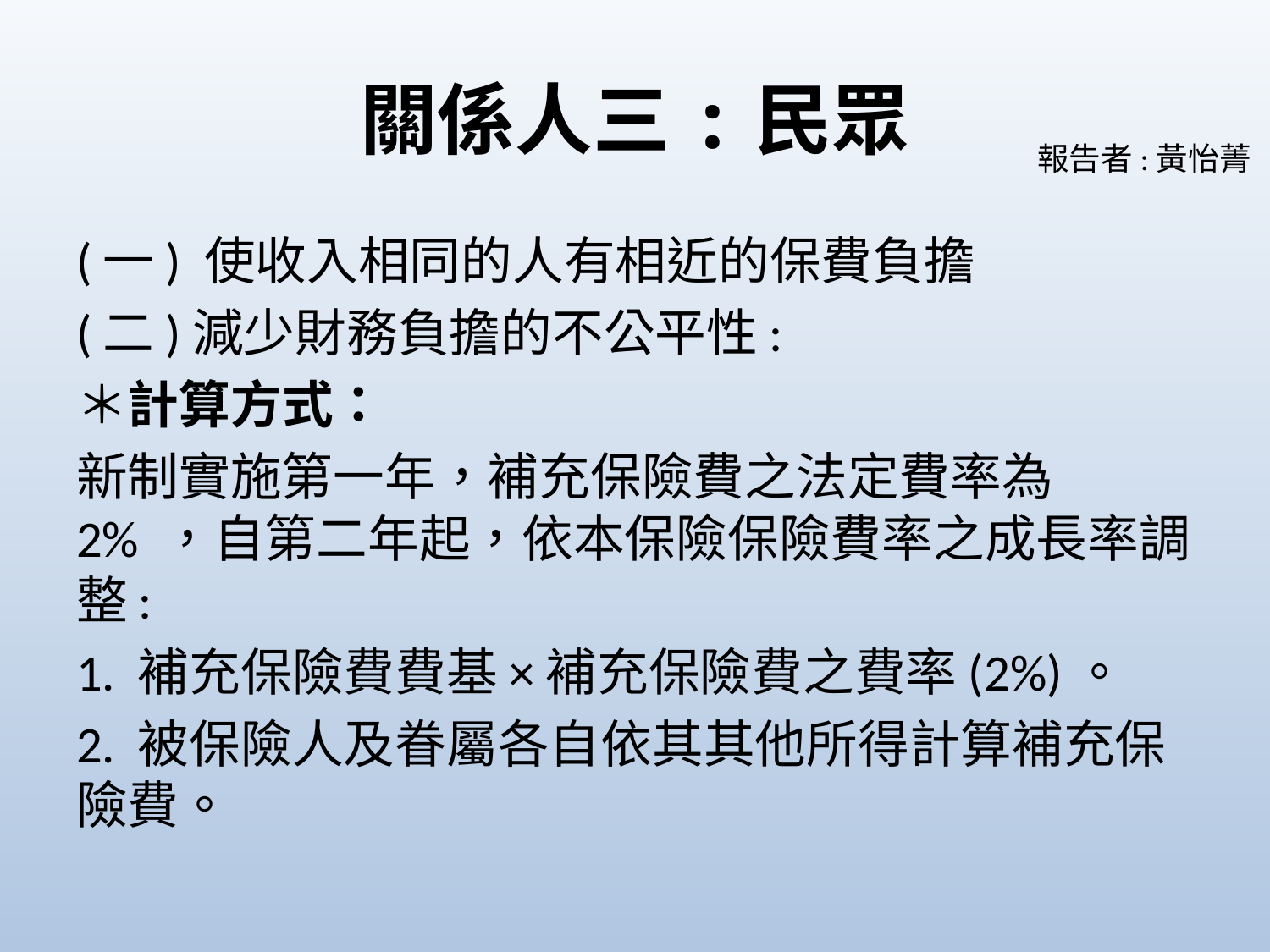

# 關係人三:民眾
報告者:黃怡菁
(一) 使收入相同的人有相近的保費負擔
(二)減少財務負擔的不公平性:
＊計算方式：
新制實施第一年，補充保險費之法定費率為2% ，自第二年起，依本保險保險費率之成長率調整:
1. 補充保險費費基×補充保險費之費率(2%)。
2. 被保險人及眷屬各自依其其他所得計算補充保險費。